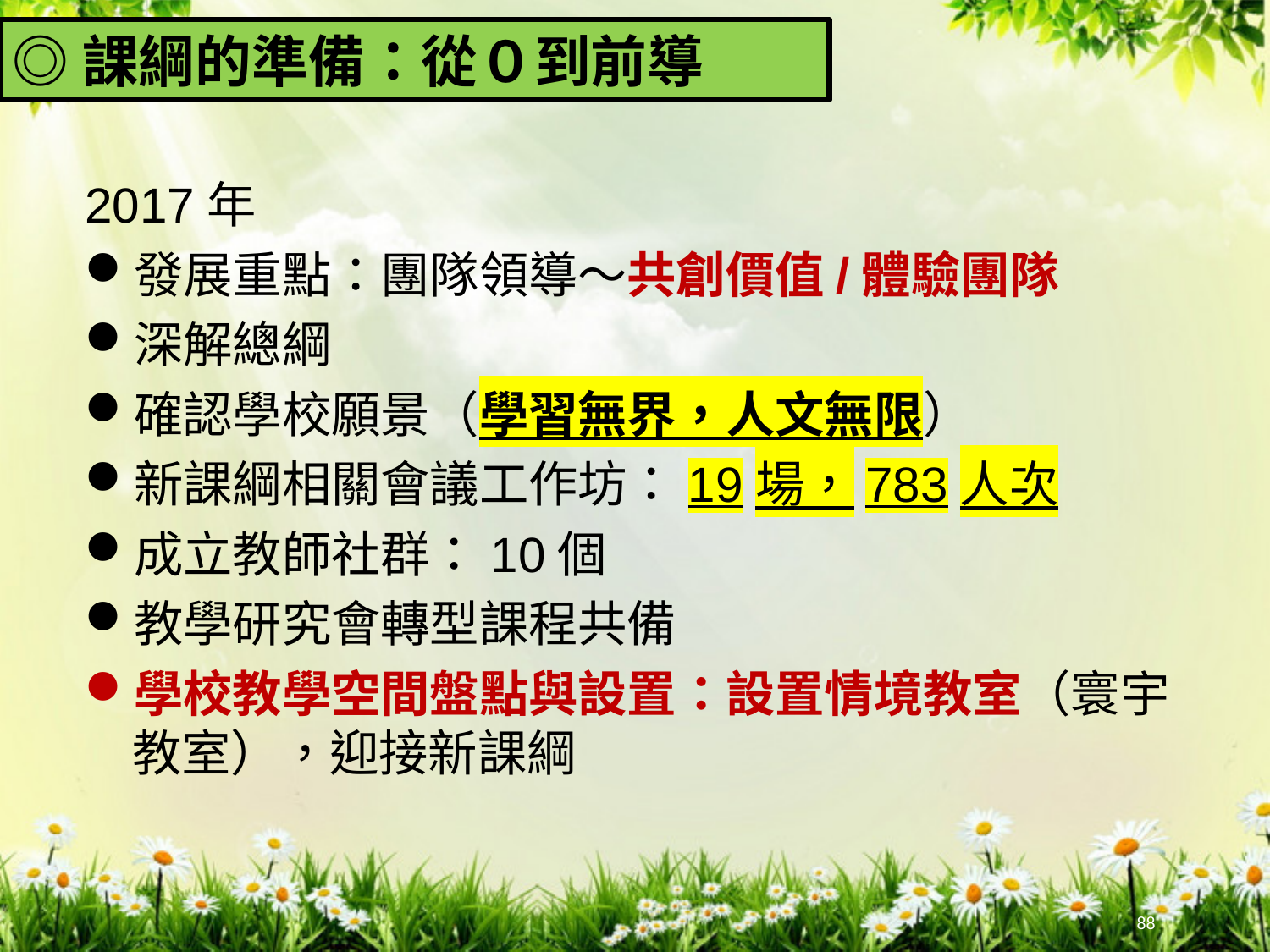

◎課綱的準備：從０到前導
2017年
發展重點：團隊領導〜共創價值/體驗團隊
深解總綱
確認學校願景（學習無界，人文無限）
新課綱相關會議工作坊：19場，783人次
成立教師社群：10個
教學研究會轉型課程共備
學校教學空間盤點與設置：設置情境教室（寰宇教室），迎接新課綱
88